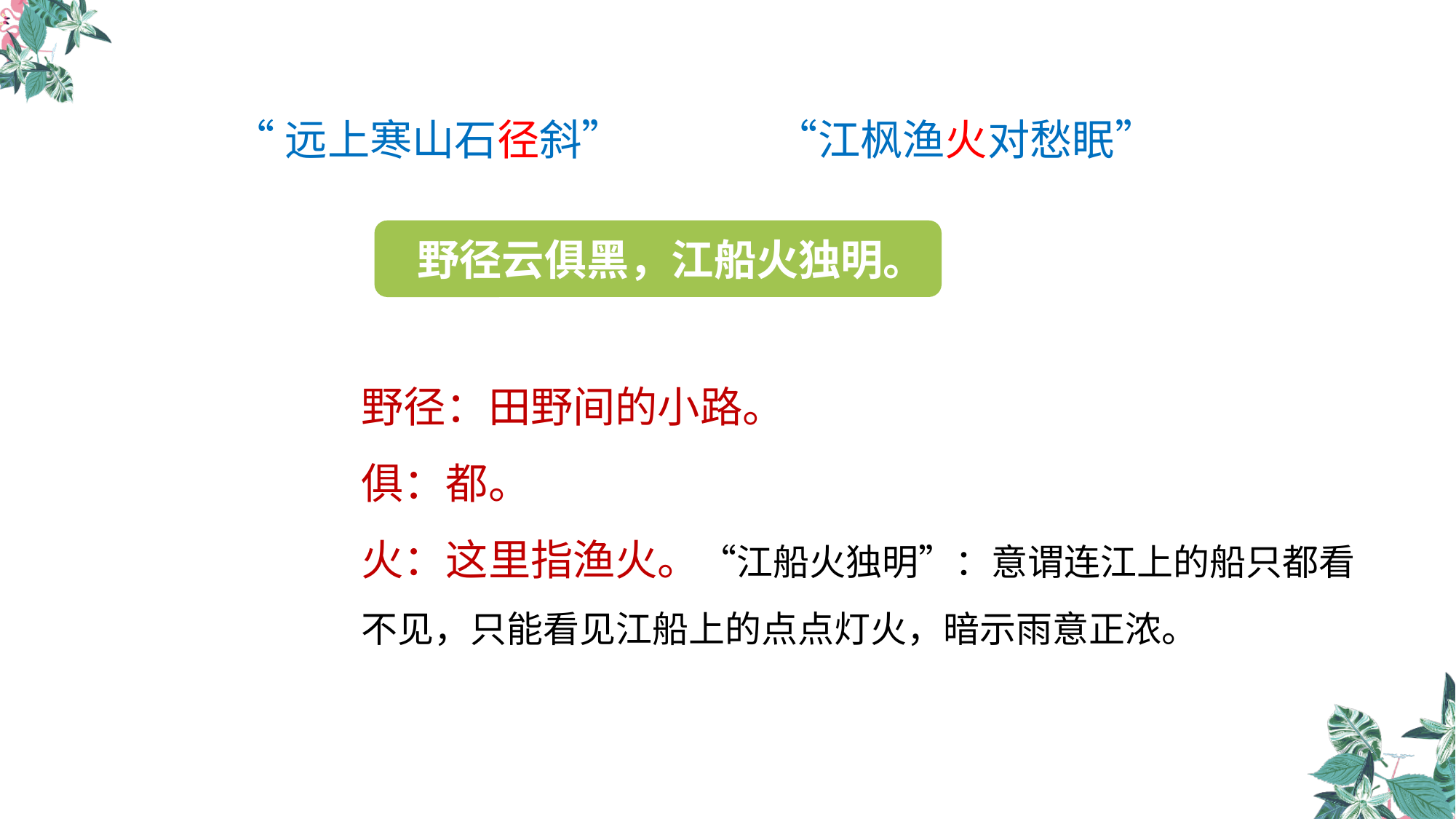

“远上寒山石径斜”                “江枫渔火对愁眠”

野径云俱黑，江船火独明。
野径：田野间的小路。
俱：都。
火：这里指渔火。“江船火独明”：意谓连江上的船只都看不见，只能看见江船上的点点灯火，暗示雨意正浓。